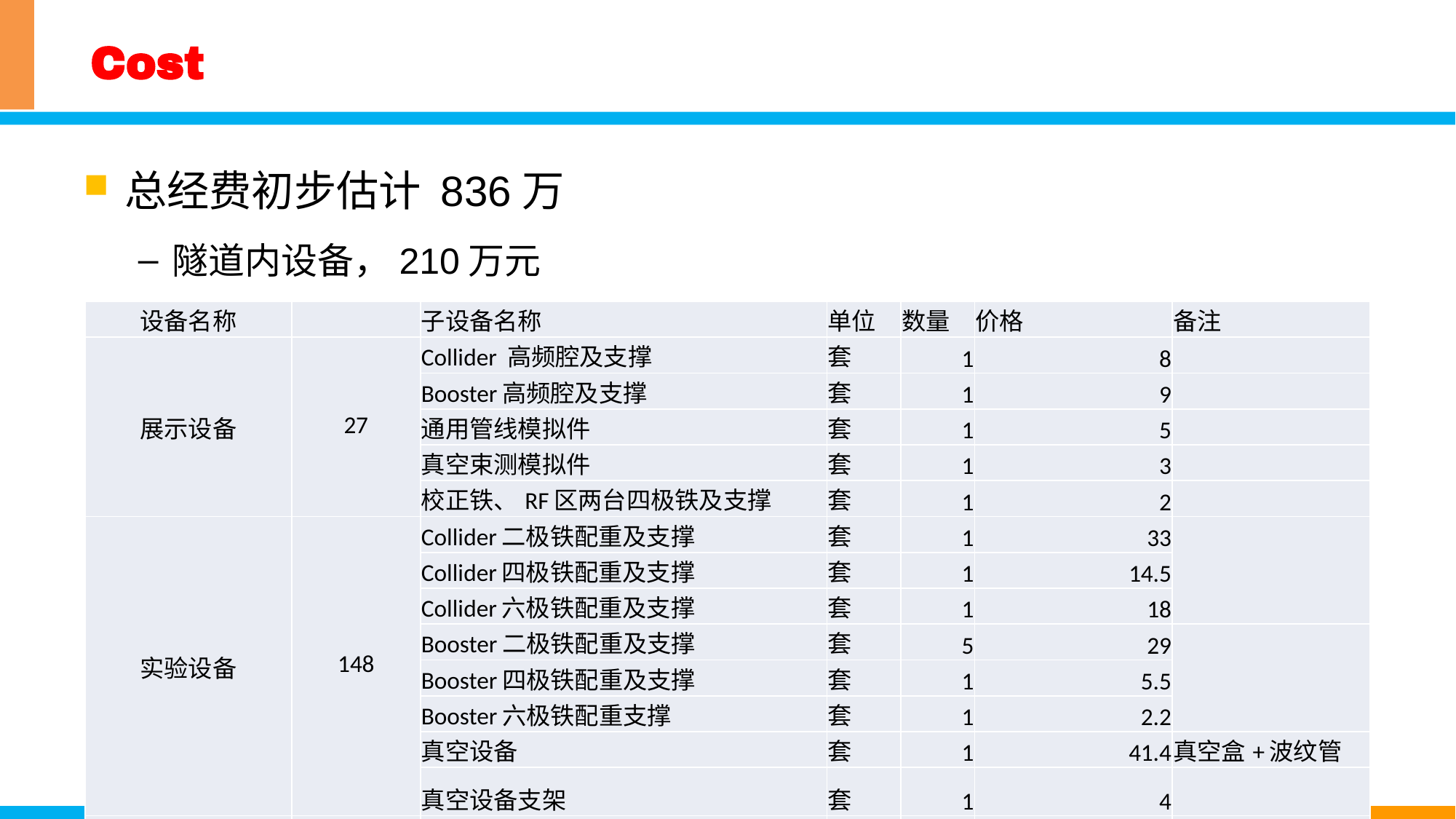

# Cost
总经费初步估计 836万
隧道内设备，210万元
| 设备名称 |  | 子设备名称 | 单位 | 数量 | 价格 | 备注 |
| --- | --- | --- | --- | --- | --- | --- |
| 展示设备 | 27 | Collider 高频腔及支撑 | 套 | 1 | 8 |  |
|  |  | Booster高频腔及支撑 | 套 | 1 | 9 |  |
|  |  | 通用管线模拟件 | 套 | 1 | 5 |  |
|  |  | 真空束测模拟件 | 套 | 1 | 3 |  |
|  |  | 校正铁、RF区两台四极铁及支撑 | 套 | 1 | 2 |  |
| 实验设备 | 148 | Collider二极铁配重及支撑 | 套 | 1 | 33 |  |
|  |  | Collider四极铁配重及支撑 | 套 | 1 | 14.5 |  |
|  |  | Collider六极铁配重及支撑 | 套 | 1 | 18 |  |
|  |  | Booster二极铁配重及支撑 | 套 | 5 | 29 |  |
|  |  | Booster四极铁配重及支撑 | 套 | 1 | 5.5 |  |
|  |  | Booster六极铁配重支撑 | 套 | 1 | 2.2 |  |
|  |  | 真空设备 | 套 | 1 | 41.4 | 真空盒+波纹管 |
|  |  | 真空设备支架 | 套 | 1 | 4 |  |
| 运输车 | 35 | 三自由度安装运输车及Booster安装架 | 辆 | 1 | 35 |  |
23